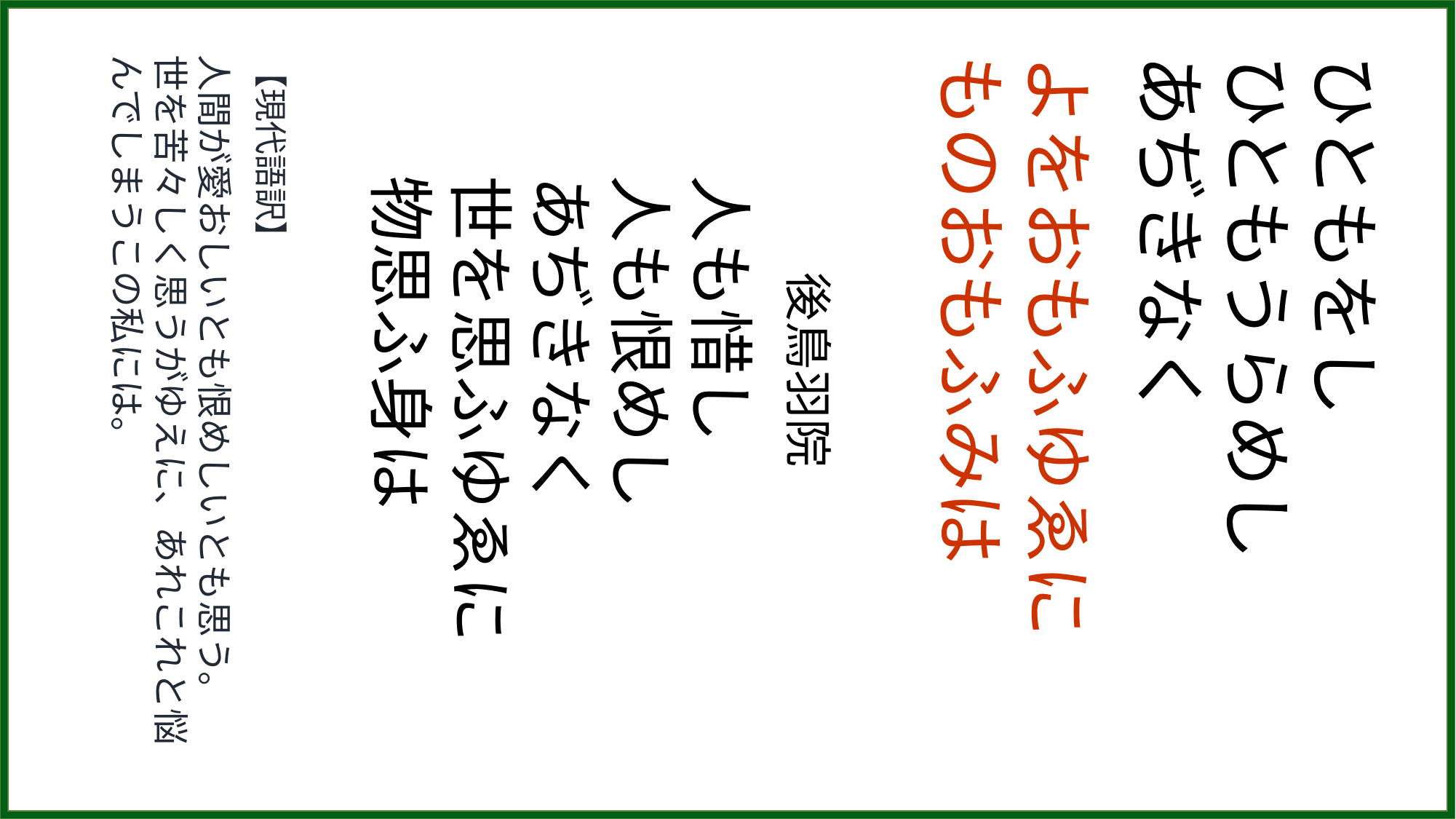

【現代語訳】

人間が愛おしいとも恨めしいとも思う。
世を苦々しく思うがゆえに、あれこれと悩んでしまうこの私には。
　　後鳥羽院

人も惜し
人も恨めし
あぢきなく
世を思ふゆゑに
物思ふ身は
よをおもふゆゑに
ものおもふみは
ひともをし
ひともうらめし
あぢきなく